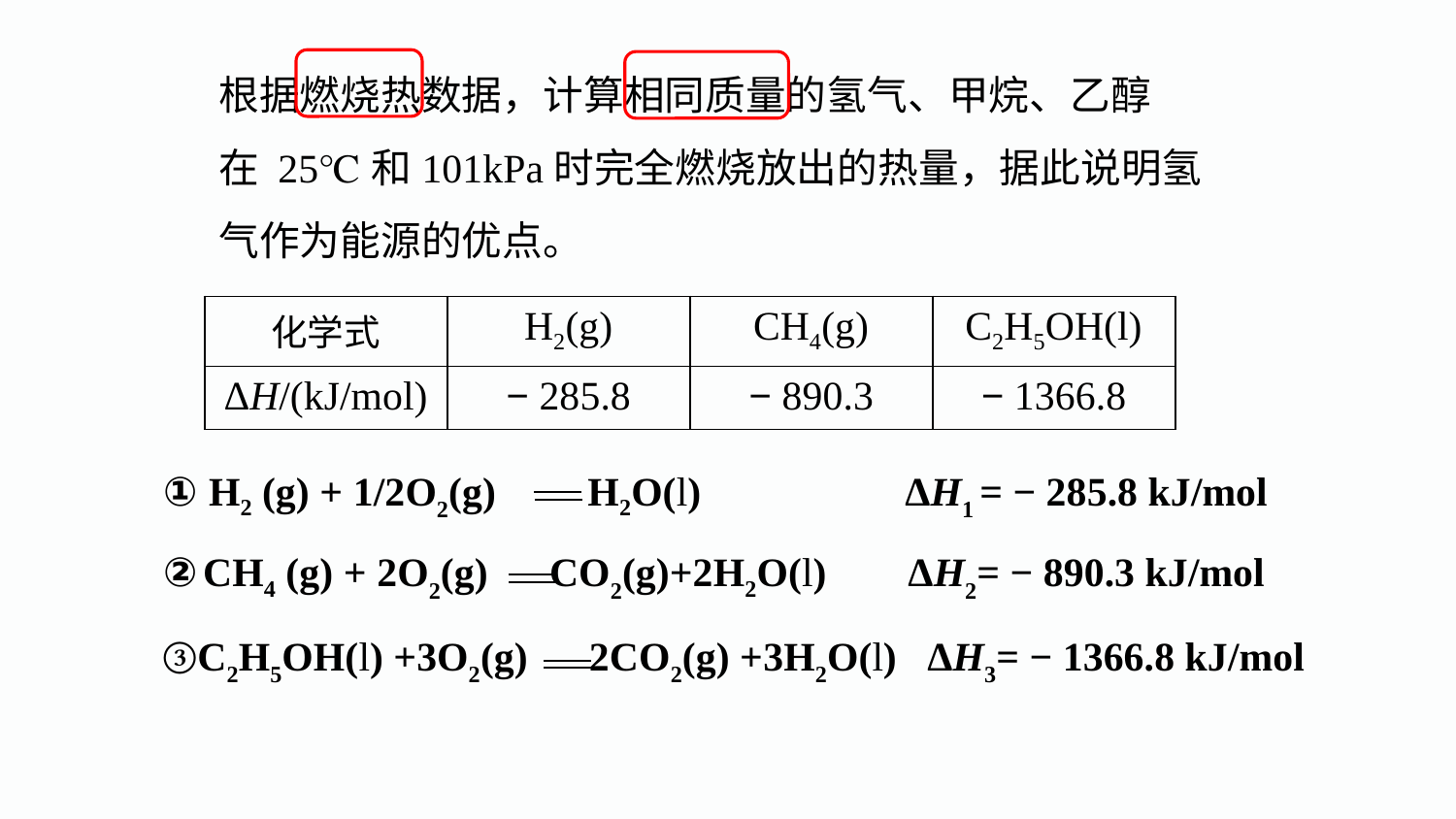

根据燃烧热数据，计算相同质量的氢气、甲烷、乙醇
在 25℃和101kPa时完全燃烧放出的热量，据此说明氢
气作为能源的优点。

| 化学式 | H2(g) | CH4(g) | C2H5OH(l) |
| --- | --- | --- | --- |
| ΔH/(kJ/mol) | − 285.8 | − 890.3 | − 1366.8 |
① H2 (g) + 1/2O2(g)         H2O(l)                    ΔH1 = − 285.8 kJ/mol
② CH4 (g) + 2O2(g)      CO2(g)+2H2O(l)        ΔH2= − 890.3 kJ/mol
③C2H5OH(l) +3O2(g)      2CO2(g) +3H2O(l)   ΔH3= − 1366.8 kJ/mol